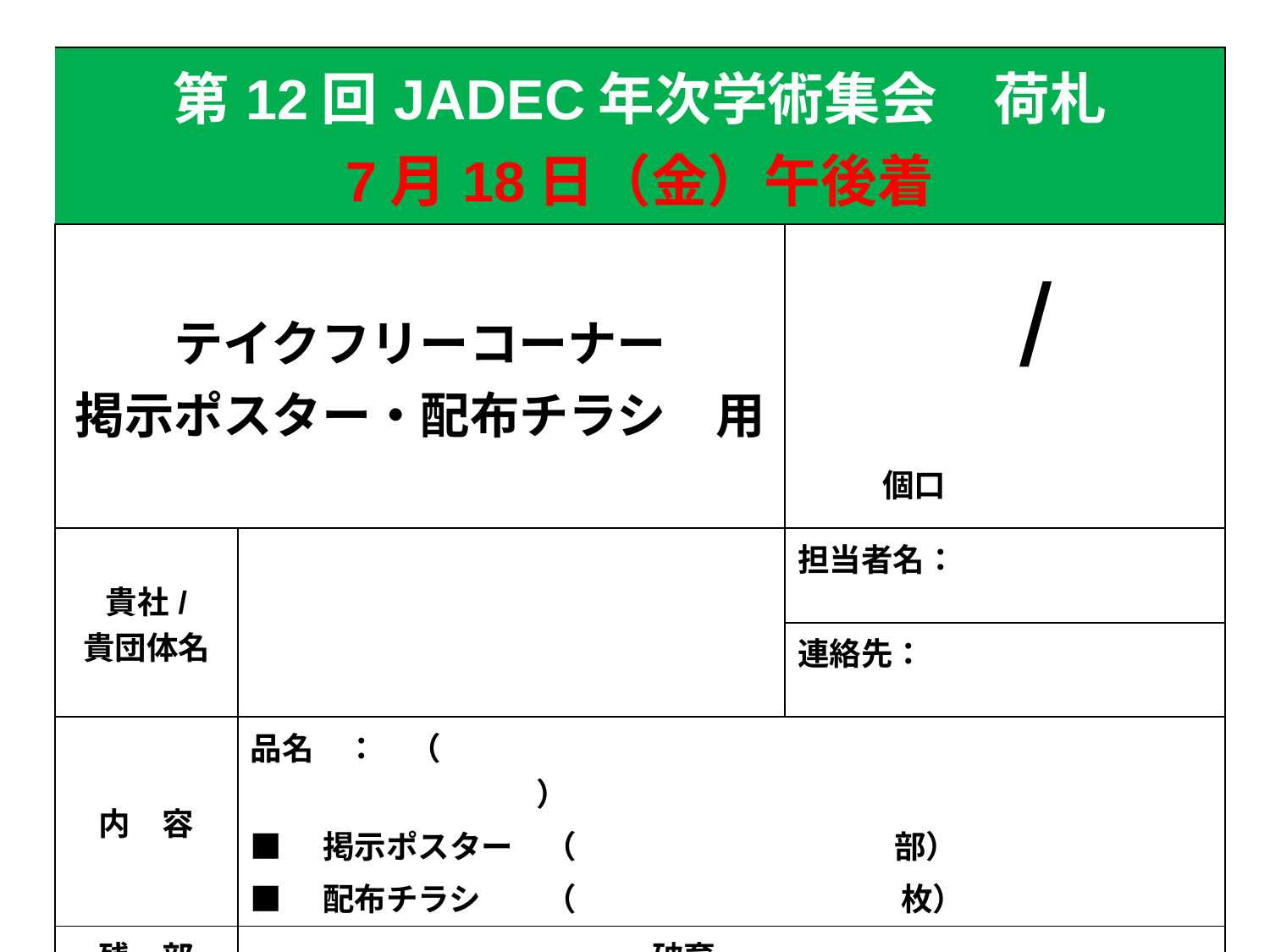

| 第12回JADEC年次学術集会　荷札 7月18日（金）午後着 |  |  |
| --- | --- | --- |
| テイクフリーコーナー 掲示ポスター・配布チラシ　用 |  | /　　個口 |
| 貴社/ 貴団体名 |  | 担当者名： |
|  |  | 連絡先： |
| 内　容 | 品名　：　（　　　　　　　　　　　　　　　　　　　　　　　　　　　　　　　　　） ■　掲示ポスター　（　　　　　　　　　　部） ■　配布チラシ　　（　　　　　　　　　 　枚） |  |
| 残　部 | 破棄 |  |
| 備　考 |  |  |